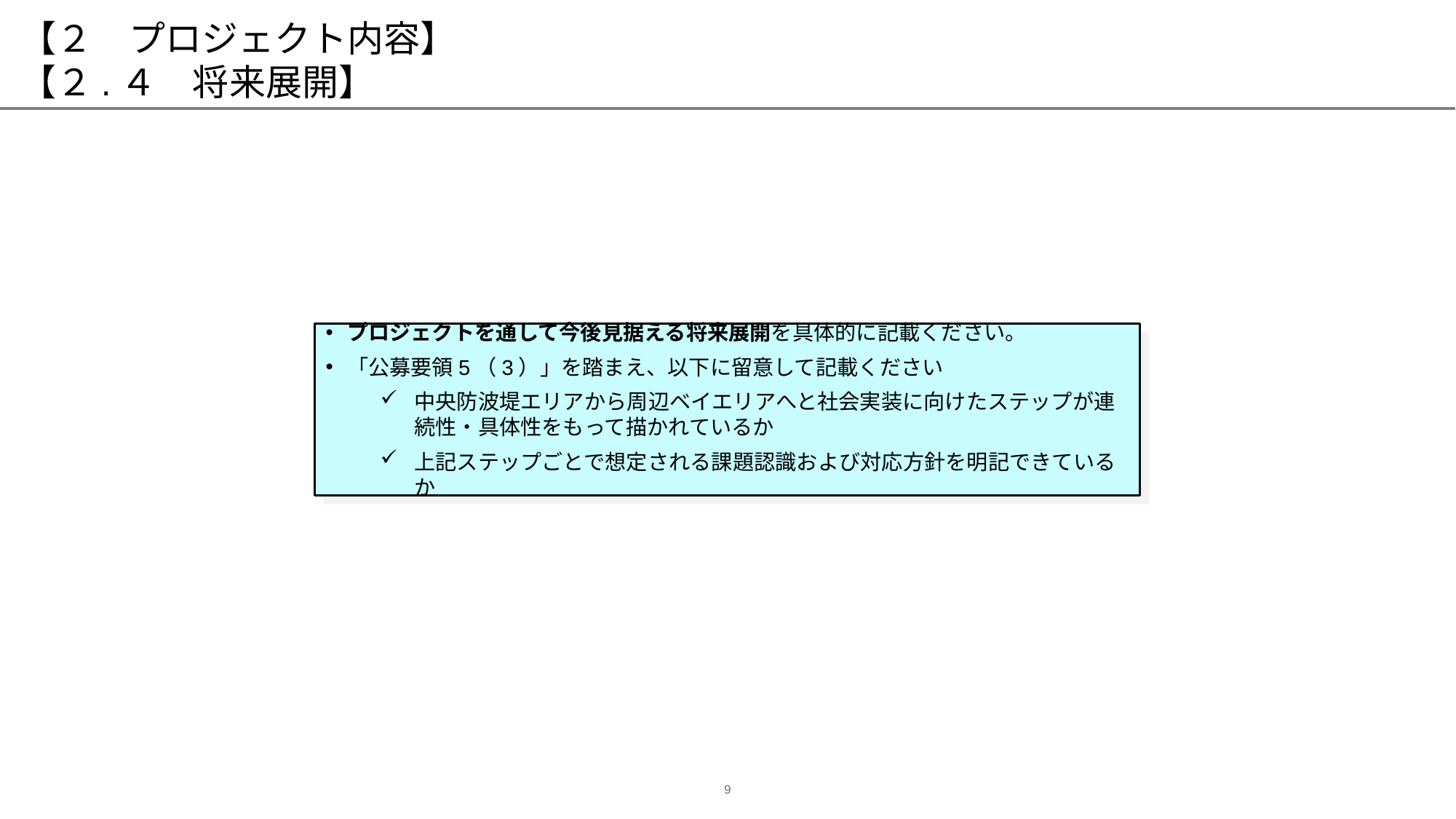

# 【２　プロジェクト内容】 【２.４　将来展開】

プロジェクトを通して今後見据える将来展開を具体的に記載ください。
「公募要領5（3）」を踏まえ、以下に留意して記載ください
中央防波堤エリアから周辺ベイエリアへと社会実装に向けたステップが連続性・具体性をもって描かれているか
上記ステップごとで想定される課題認識および対応方針を明記できているか